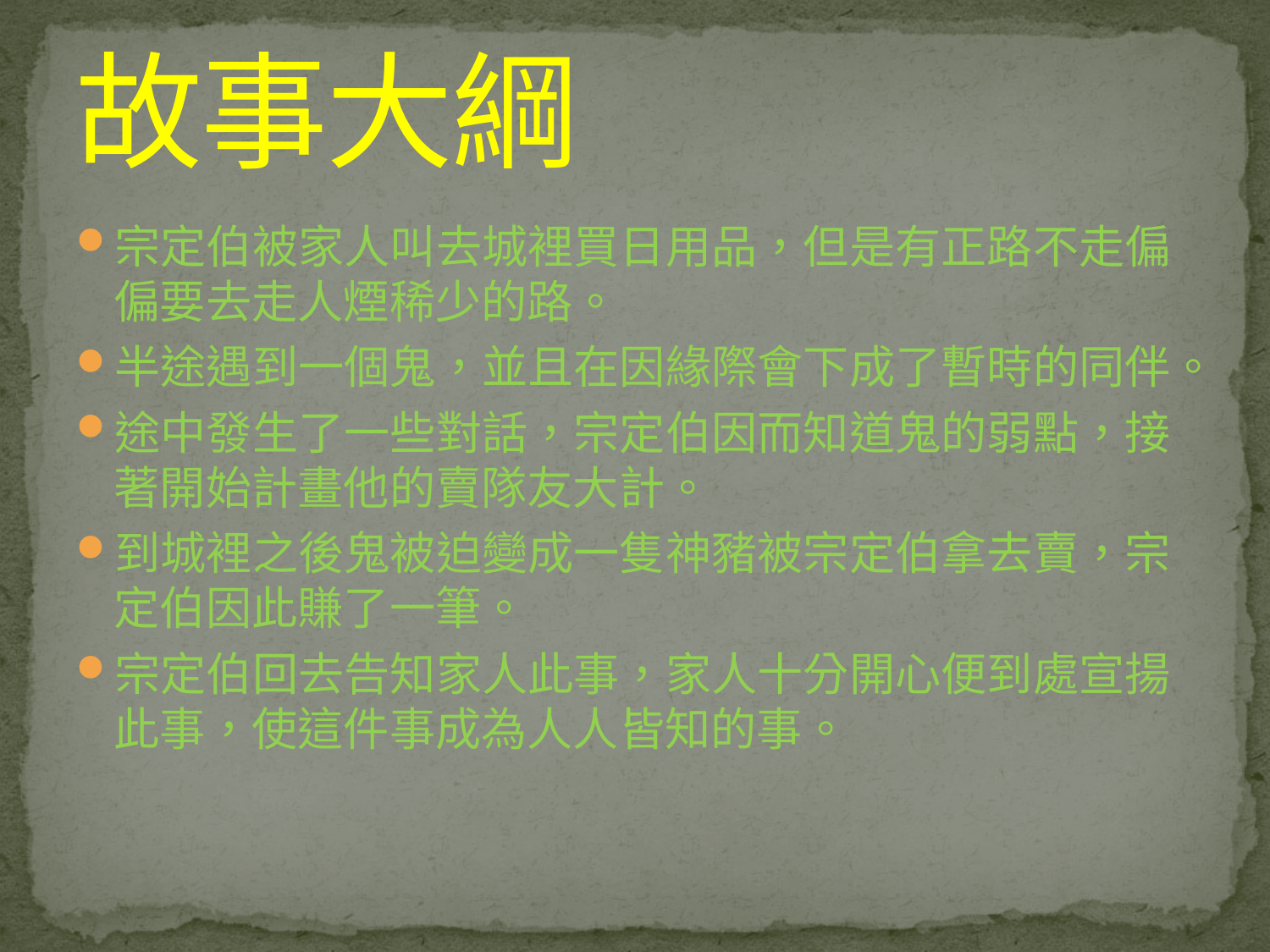

# 故事大綱
宗定伯被家人叫去城裡買日用品，但是有正路不走偏偏要去走人煙稀少的路。
半途遇到一個鬼，並且在因緣際會下成了暫時的同伴。
途中發生了一些對話，宗定伯因而知道鬼的弱點，接著開始計畫他的賣隊友大計。
到城裡之後鬼被迫變成一隻神豬被宗定伯拿去賣，宗定伯因此賺了一筆。
宗定伯回去告知家人此事，家人十分開心便到處宣揚此事，使這件事成為人人皆知的事。